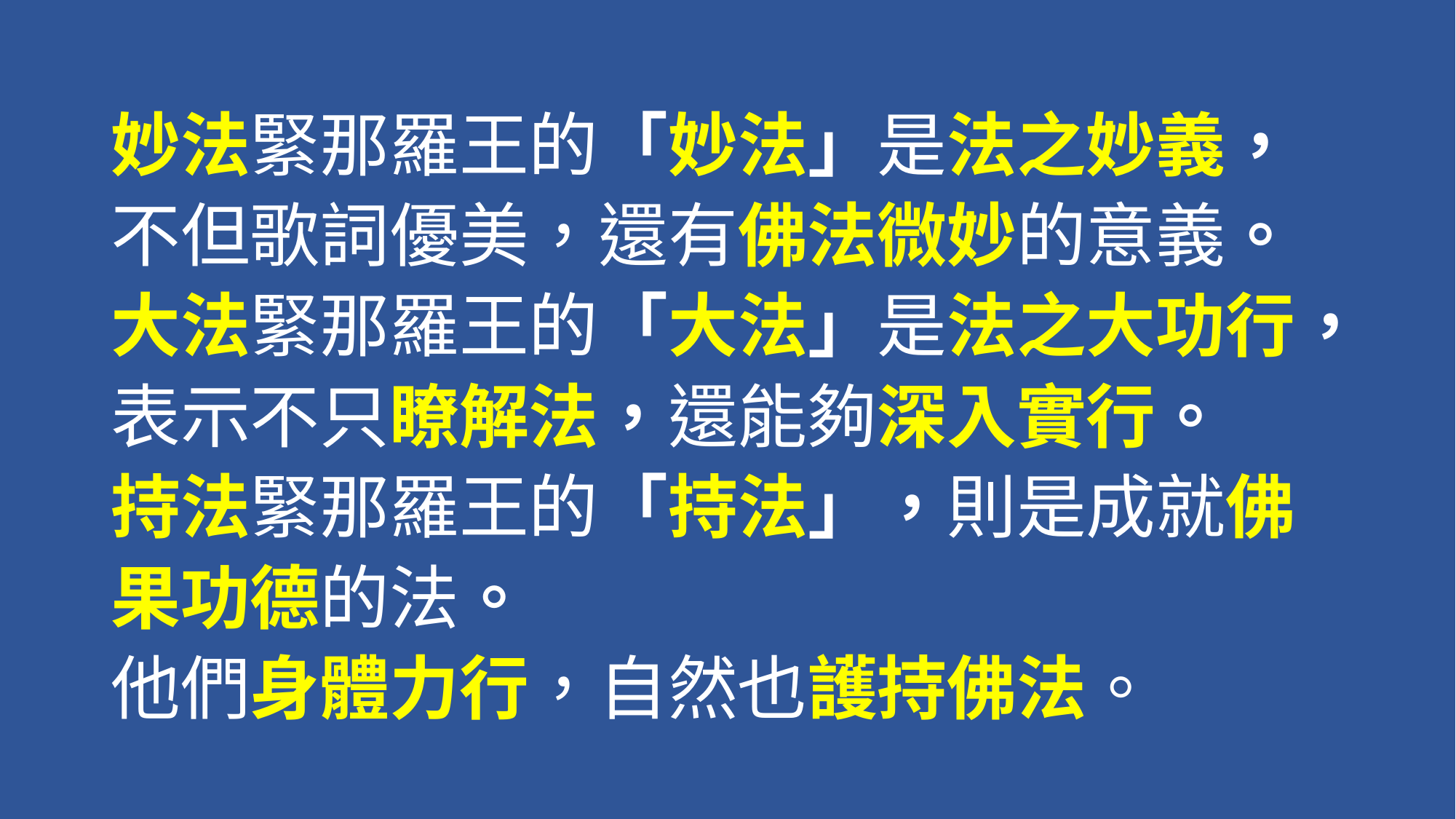

#
妙法緊那羅王的「妙法」是法之妙義，
不但歌詞優美，還有佛法微妙的意義。
大法緊那羅王的「大法」是法之大功行，
表示不只瞭解法，還能夠深入實行。
持法緊那羅王的「持法」，則是成就佛
果功德的法。
他們身體力行，自然也護持佛法。